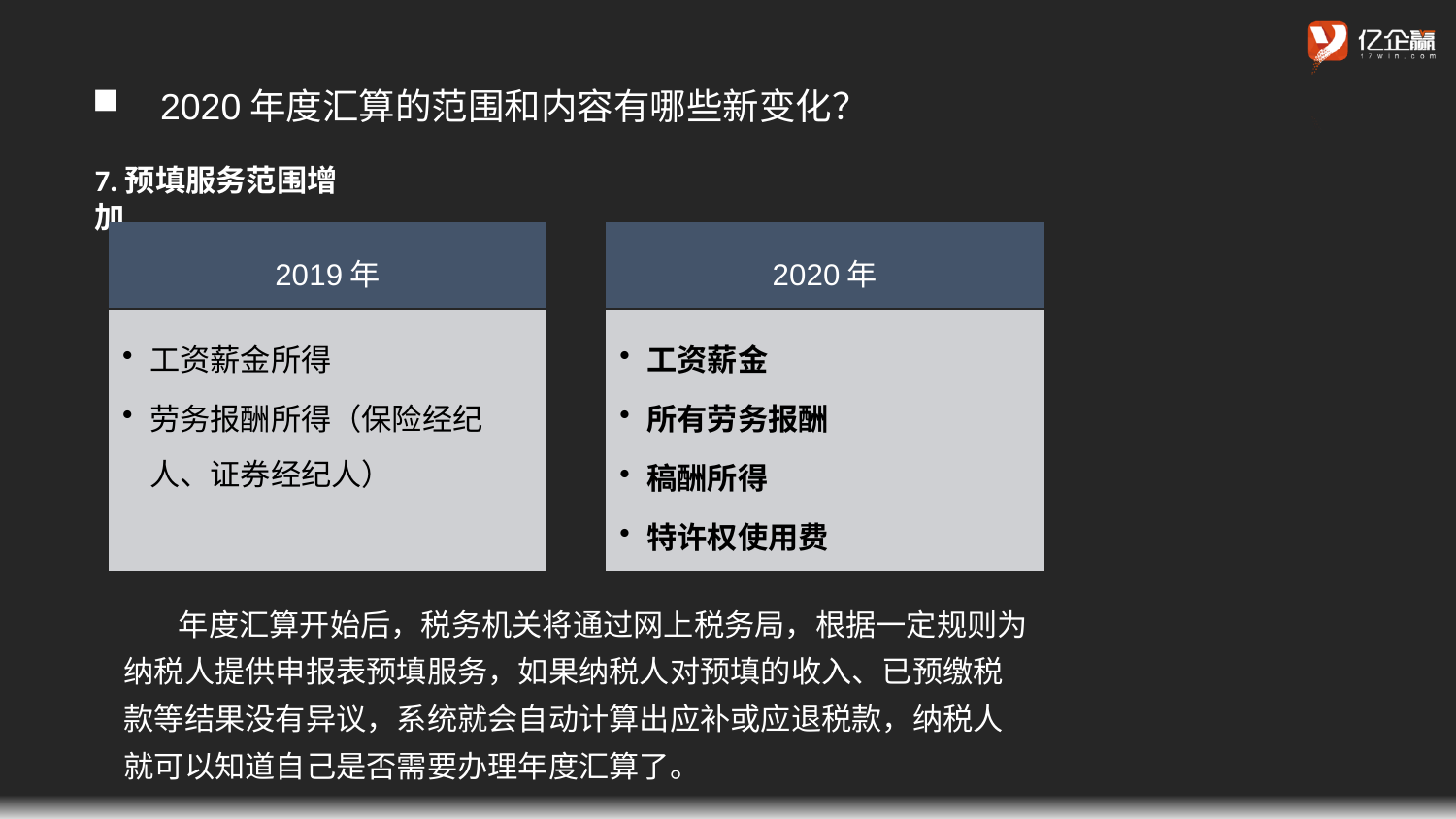

2020年度汇算的范围和内容有哪些新变化？
7.预填服务范围增加
2019年
2020年
工资薪金所得
劳务报酬所得（保险经纪人、证券经纪人）
工资薪金
所有劳务报酬
稿酬所得
特许权使用费
年度汇算开始后，税务机关将通过网上税务局，根据一定规则为纳税人提供申报表预填服务，如果纳税人对预填的收入、已预缴税款等结果没有异议，系统就会自动计算出应补或应退税款，纳税人就可以知道自己是否需要办理年度汇算了。